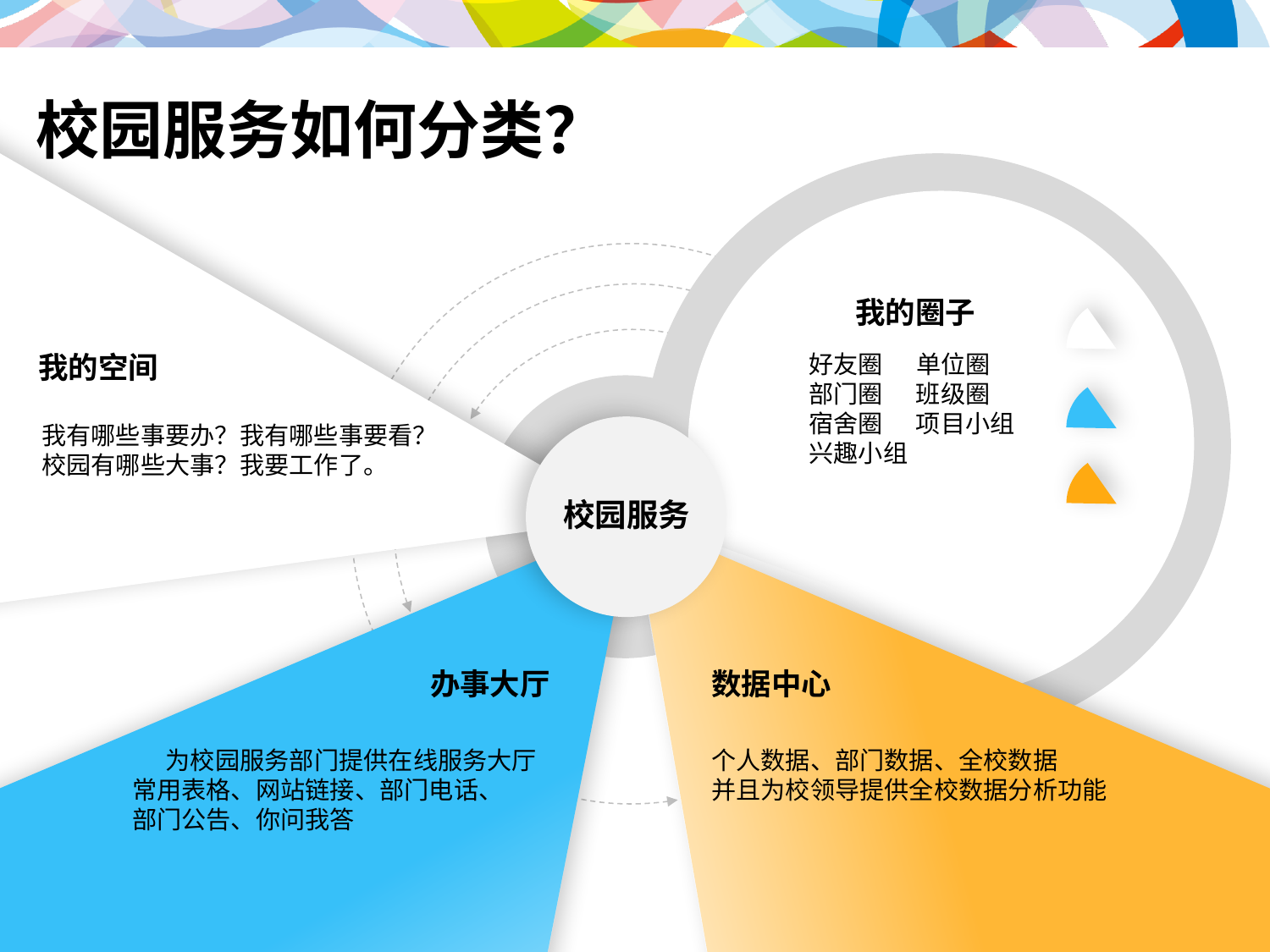

校园服务如何分类？

我的圈子

我的空间

好友圈      单位圈
部门圈      班级圈
宿舍圈      项目小组
兴趣小组

我有哪些事要办？我有哪些事要看？
校园有哪些大事？我要工作了。

校园服务
办事大厅
数据中心
     为校园服务部门提供在线服务大厅
常用表格、网站链接、部门电话、
部门公告、你问我答
个人数据、部门数据、全校数据
并且为校领导提供全校数据分析功能